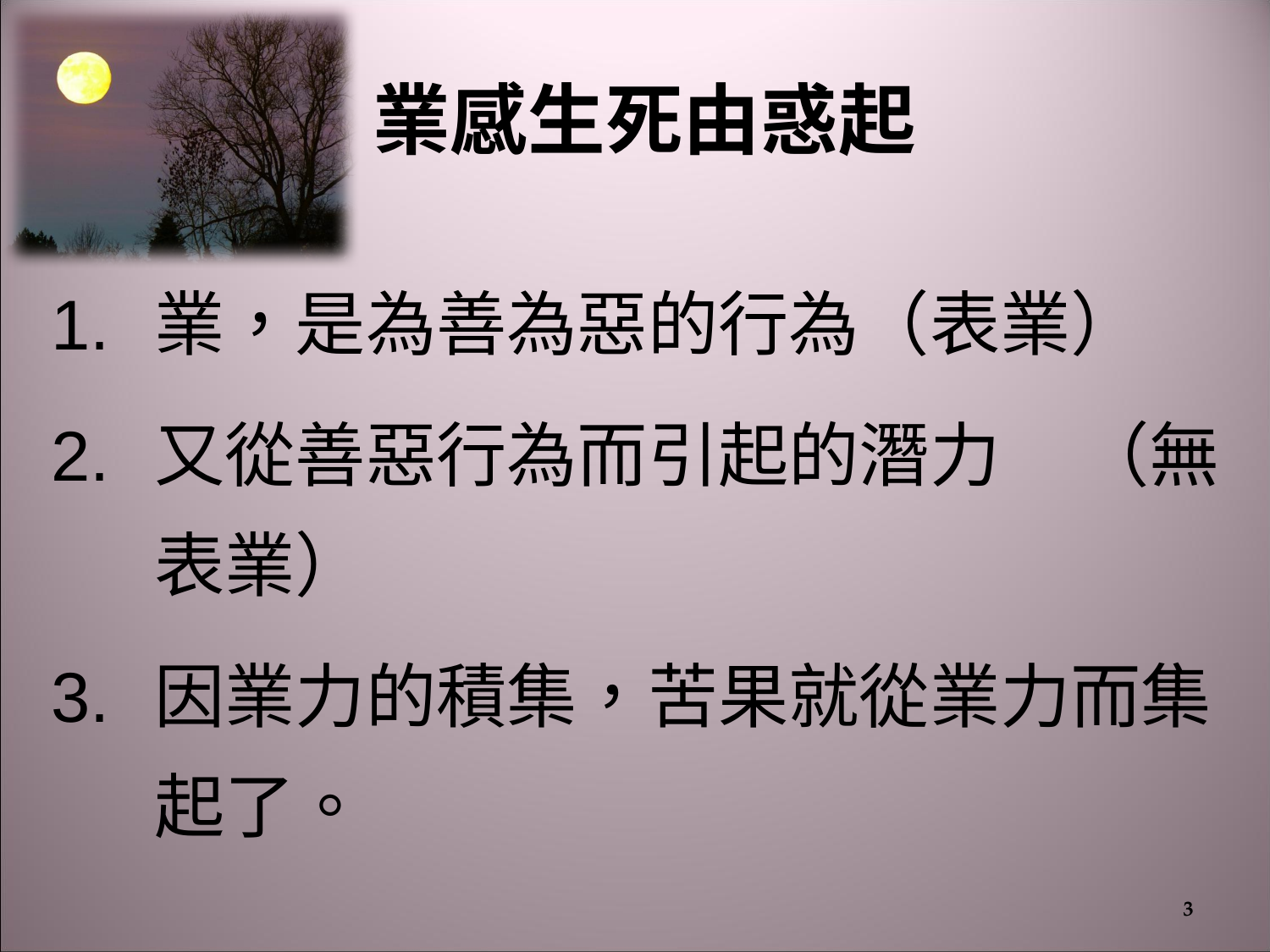

# 業感生死由惑起
業，是為善為惡的行為（表業）
又從善惡行為而引起的潛力     （無表業）
因業力的積集，苦果就從業力而集起了。
3